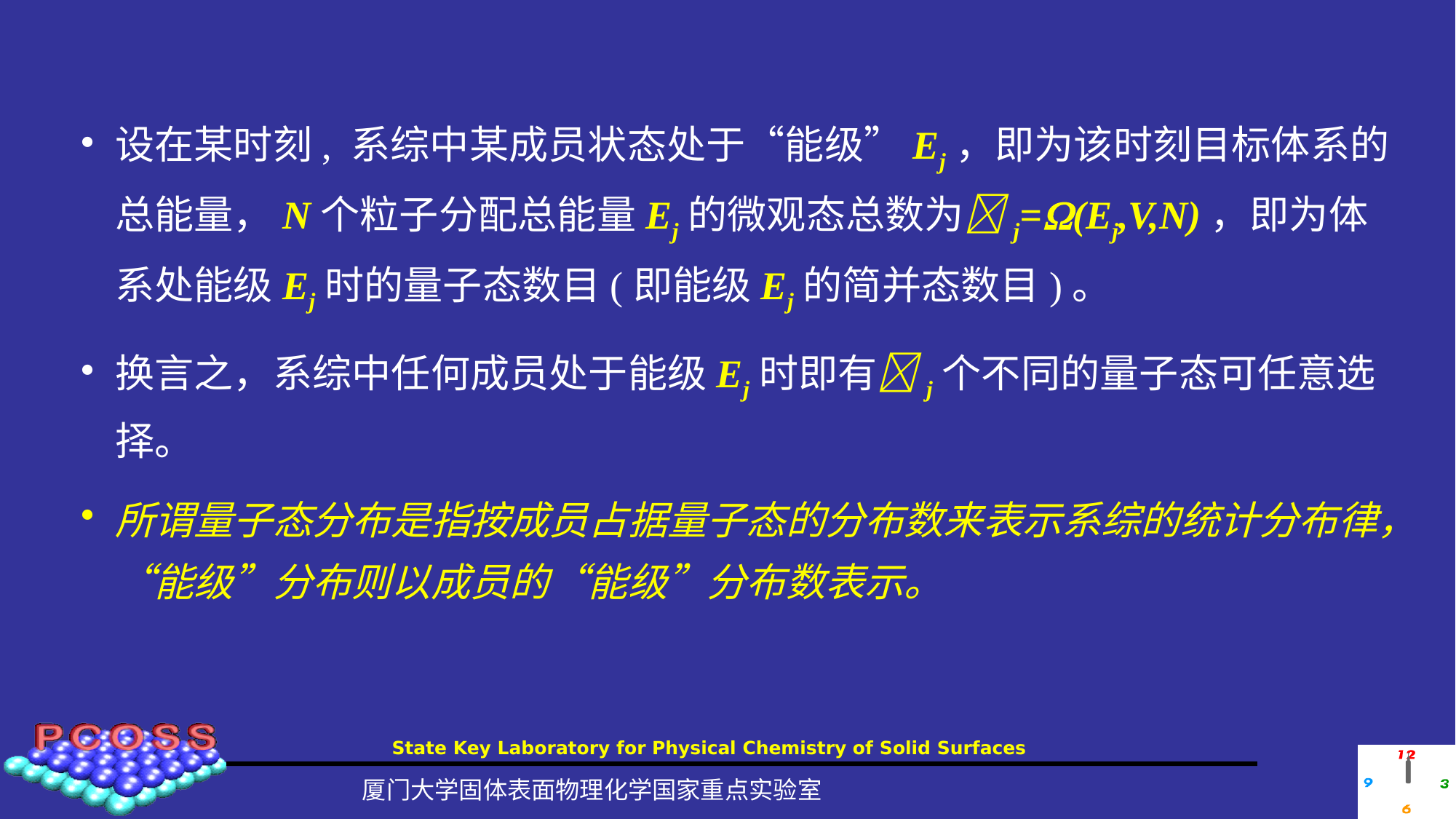

设在某时刻, 系综中某成员状态处于“能级”Ej，即为该时刻目标体系的总能量，N个粒子分配总能量Ej的微观态总数为Ωj=Ω(Ej,V,N)，即为体系处能级Ej时的量子态数目(即能级Ej的简并态数目)。
换言之，系综中任何成员处于能级Ej时即有Ωj个不同的量子态可任意选择。
所谓量子态分布是指按成员占据量子态的分布数来表示系综的统计分布律，“能级”分布则以成员的“能级”分布数表示。